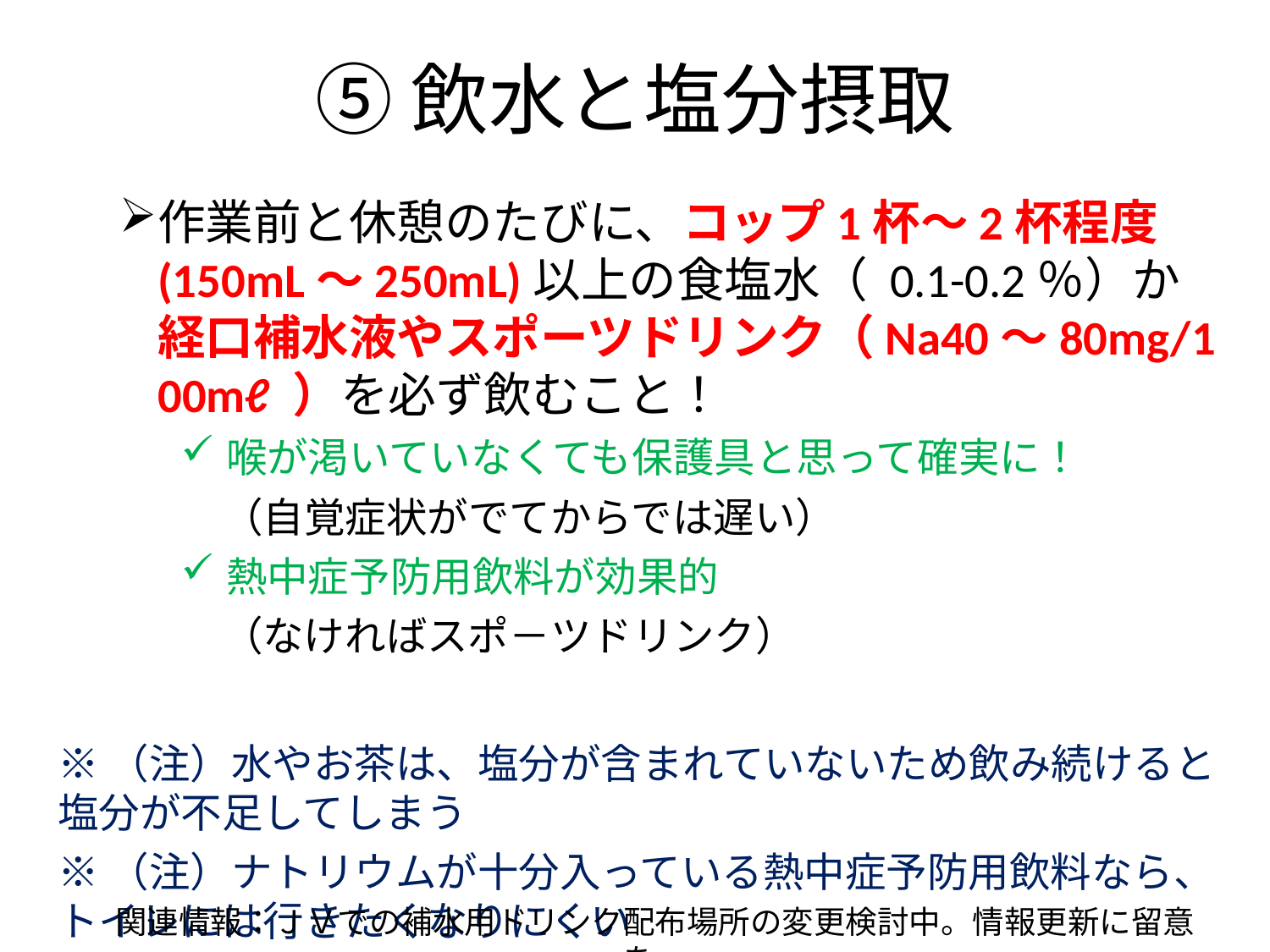

# ⑤飲水と塩分摂取
作業前と休憩のたびに、コップ1杯～2杯程度(150mL～250mL)以上の食塩水（ 0.1-0.2％）か経口補水液やスポーツドリンク（Na40～80mg/100mℓ ）を必ず飲むこと！
喉が渇いていなくても保護具と思って確実に！
　（自覚症状がでてからでは遅い）
熱中症予防用飲料が効果的
　（なければスポ－ツドリンク）

※（注）水やお茶は、塩分が含まれていないため飲み続けると塩分が不足してしまう
※（注）ナトリウムが十分入っている熱中症予防用飲料なら、トイレには行きたくなりにくい

関連情報：ＪＶでの補水用ドリンク配布場所の変更検討中。情報更新に留意を。